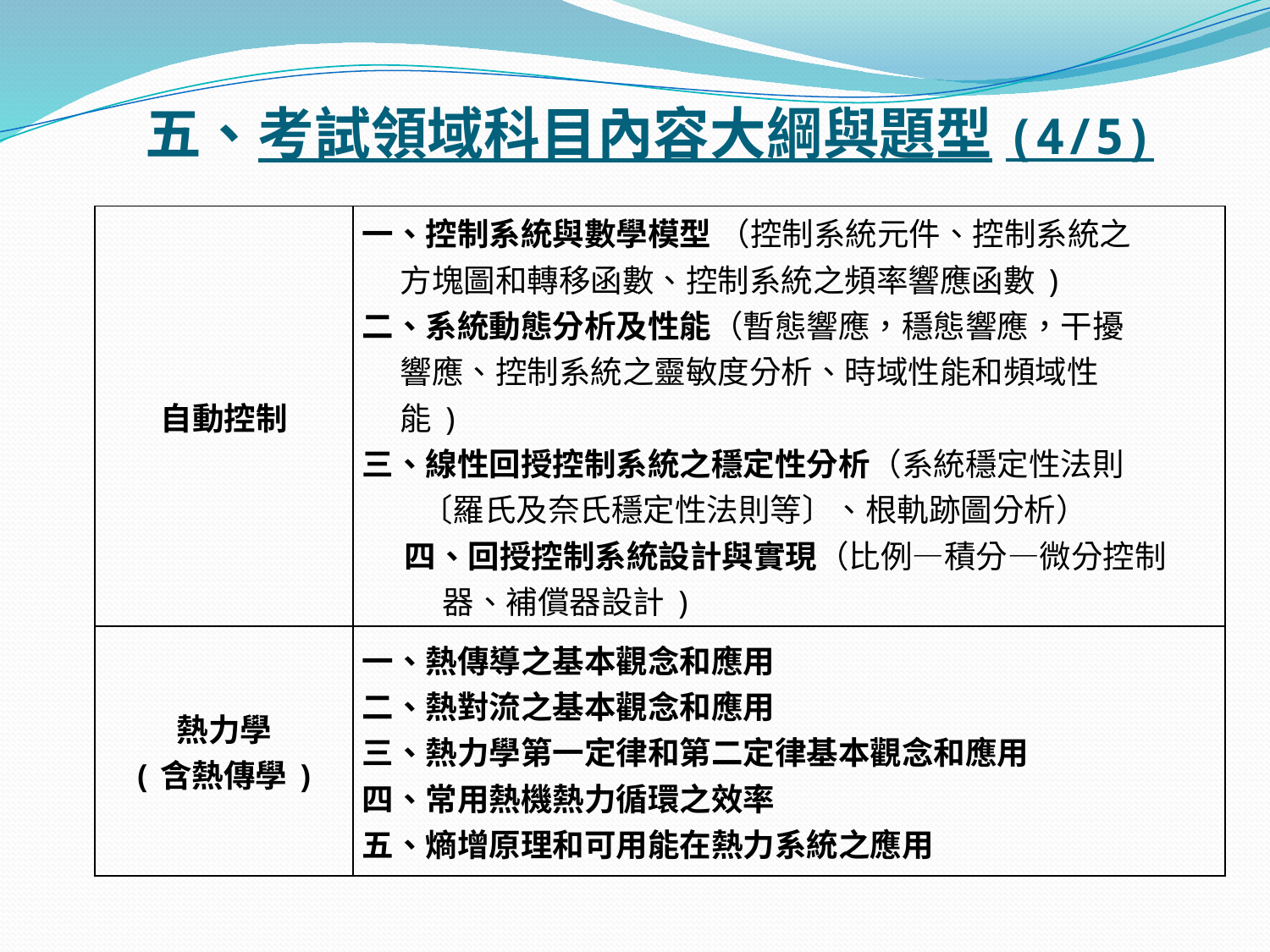

# 五、考試領域科目內容大綱與題型(4/5)
| 自動控制 | 一、控制系統與數學模型 （控制系統元件、控制系統之 方塊圖和轉移函數、控制系統之頻率響應函數) 二、系統動態分析及性能（暫態響應，穩態響應，干擾 響應、控制系統之靈敏度分析、時域性能和頻域性 能) 三、線性回授控制系統之穩定性分析（系統穩定性法則 〔羅氏及奈氏穩定性法則等〕、根軌跡圖分析） 四、回授控制系統設計與實現（比例—積分—微分控制 器、補償器設計) |
| --- | --- |
| 熱力學 (含熱傳學) | 一、熱傳導之基本觀念和應用 二、熱對流之基本觀念和應用 三、熱力學第一定律和第二定律基本觀念和應用 四、常用熱機熱力循環之效率 五、熵增原理和可用能在熱力系統之應用 |